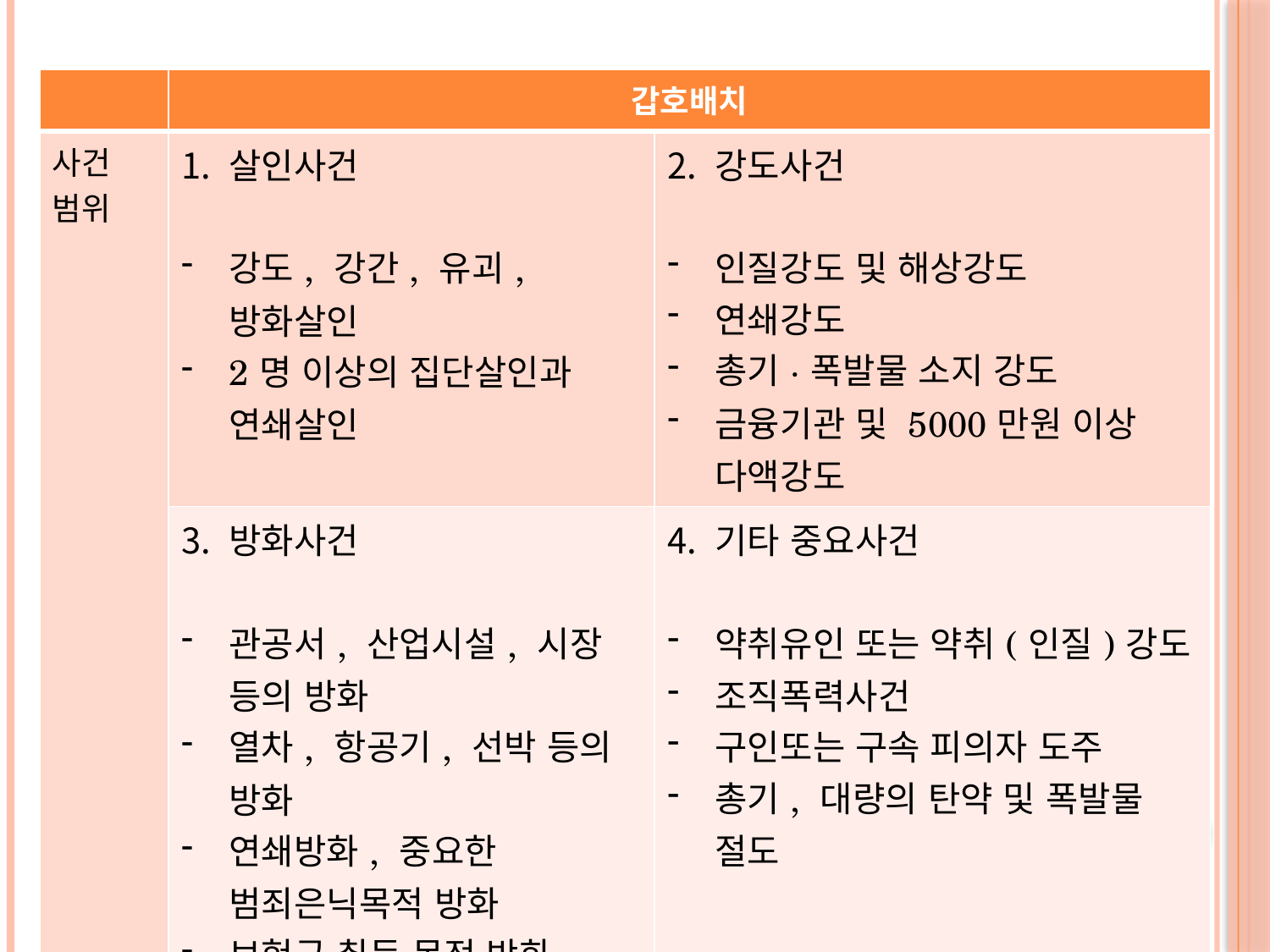

#
|  | 갑호배치 |  |
| --- | --- | --- |
| 사건 범위 | 살인사건 강도, 강간, 유괴, 방화살인 2명 이상의 집단살인과 연쇄살인 | 강도사건 인질강도 및 해상강도 연쇄강도 총기·폭발물 소지 강도 금융기관 및 5000만원 이상 다액강도 |
|  | 방화사건 관공서, 산업시설, 시장 등의 방화 열차, 항공기, 선박 등의 방화 연쇄방화, 중요한 범죄은닉목적 방화 보험금 취득 목적 방화 기타 계획적인 방화 | 기타 중요사건 약취유인 또는 약취(인질)강도 조직폭력사건 구인또는 구속 피의자 도주 총기, 대량의 탄약 및 폭발물 절도 |
| 경력동원 | 형사(수사요원), 지구대, 검문소요원 가동경력 100% |  |